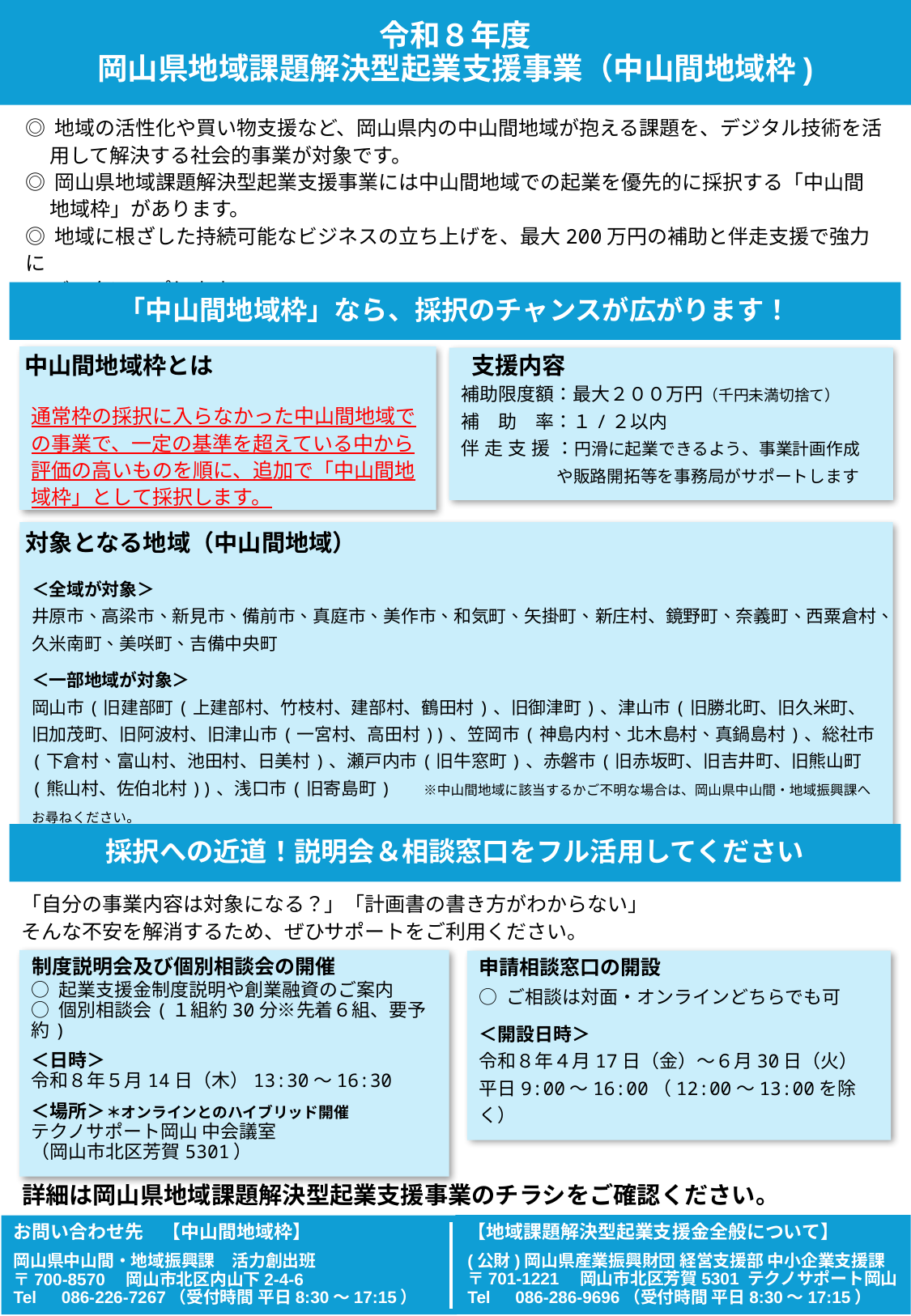

# 令和８年度 岡山県地域課題解決型起業支援事業（中山間地域枠)
◎ 地域の活性化や買い物支援など、岡山県内の中山間地域が抱える課題を、デジタル技術を活
　 用して解決する社会的事業が対象です。
◎ 岡山県地域課題解決型起業支援事業には中山間地域での起業を優先的に採択する「中山間
　 地域枠」があります。
◎ 地域に根ざした持続可能なビジネスの立ち上げを、最大200万円の補助と伴走支援で強力に
　 バックアップします。
「中山間地域枠」なら、採択のチャンスが広がります！
中山間地域枠とは

通常枠の採択に入らなかった中山間地域での事業で、一定の基準を超えている中から評価の高いものを順に、追加で「中山間地域枠」として採択します。
支援内容

補助限度額：最大２００万円（千円未満切捨て）
補　助　率：１/２以内
伴走支援：円滑に起業できるよう、事業計画作成
　　　　　   や販路開拓等を事務局がサポートします
対象となる地域（中山間地域）

＜全域が対象＞
井原市、高梁市、新見市、備前市、真庭市、美作市、和気町、矢掛町、新庄村、鏡野町、奈義町、西粟倉村、久米南町、美咲町、吉備中央町
＜一部地域が対象＞
岡山市(旧建部町(上建部村、竹枝村、建部村、鶴田村)、旧御津町)、津山市(旧勝北町、旧久米町、旧加茂町、旧阿波村、旧津山市(一宮村、高田村))、笠岡市(神島内村、北木島村、真鍋島村)、総社市(下倉村、富山村、池田村、日美村)、瀬戸内市(旧牛窓町)、赤磐市(旧赤坂町、旧吉井町、旧熊山町(熊山村、佐伯北村))、浅口市(旧寄島町) 　※中山間地域に該当するかご不明な場合は、岡山県中山間・地域振興課へお尋ねください。
採択への近道！説明会＆相談窓口をフル活用してください
「自分の事業内容は対象になる？」「計画書の書き方がわからない」
そんな不安を解消するため、ぜひサポートをご利用ください。
制度説明会及び個別相談会の開催

○ 起業支援金制度説明や創業融資のご案内
○ 個別相談会(１組約30分※先着６組、要予約)
＜日時＞
令和８年５月14日（木）13:30～16:30
＜場所＞＊オンラインとのハイブリッド開催
テクノサポート岡山 中会議室
（岡山市北区芳賀5301）
申請相談窓口の開設

○ ご相談は対面・オンラインどちらでも可
＜開設日時＞
令和８年４月17日（金）～６月30日（火）
平日9:00～16:00（12:00～13:00を除く）
詳細は岡山県地域課題解決型起業支援事業のチラシをご確認ください。
【地域課題解決型起業支援金全般について】
(公財)岡山県産業振興財団 経営支援部 中小企業支援課
〒701-1221　岡山市北区芳賀5301 テクノサポート岡山
Tel　086-286-9696（受付時間 平日8:30～17:15）
お問い合わせ先　【中山間地域枠】
岡山県中山間・地域振興課　活力創出班
〒700-8570　岡山市北区内山下2-4-6
Tel　086-226-7267（受付時間 平日8:30～17:15）